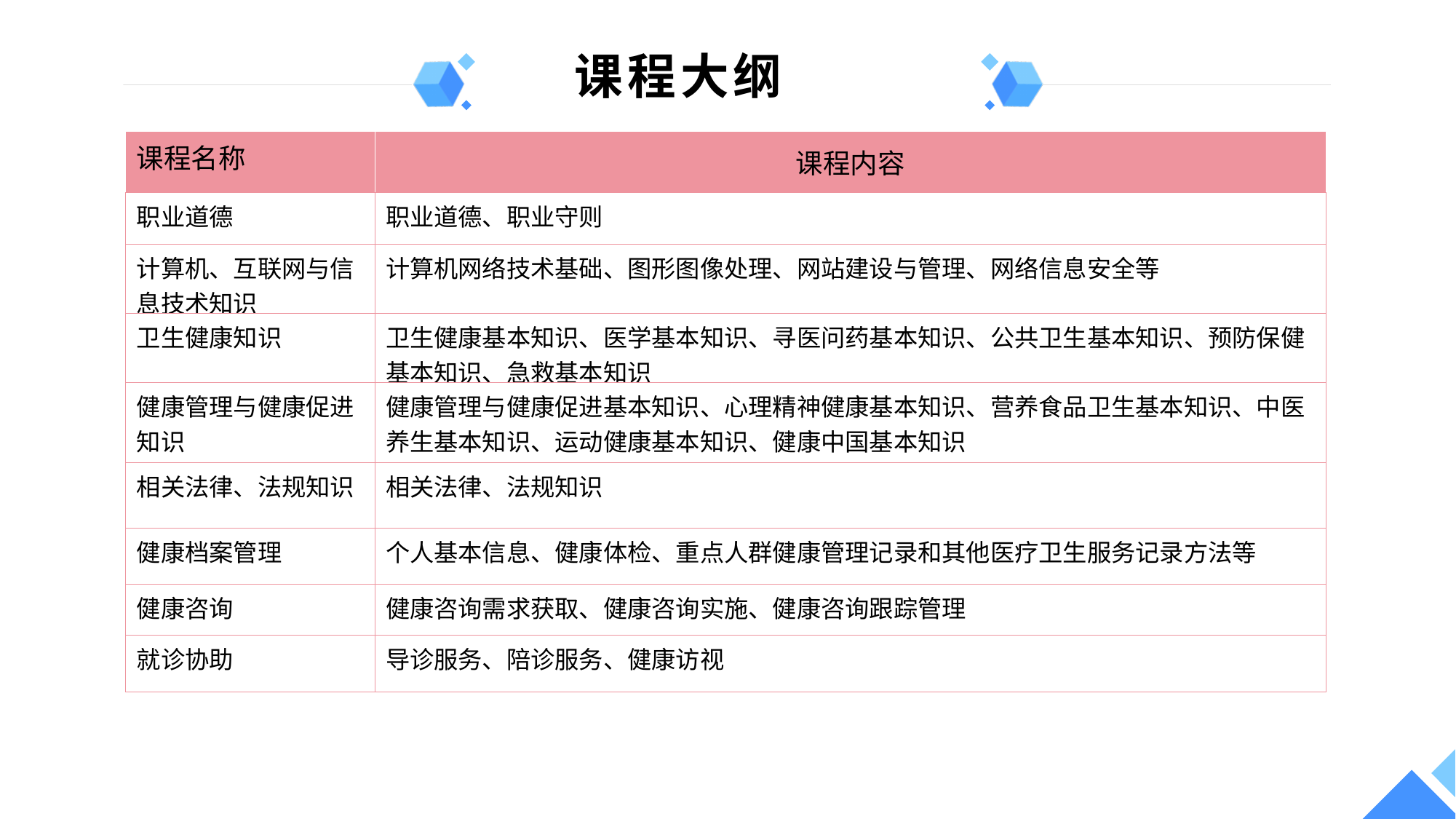

课程大纲
| 课程名称 | 课程内容 |
| --- | --- |
| 职业道德 | 职业道德、职业守则 |
| 计算机、互联网与信息技术知识 | 计算机网络技术基础、图形图像处理、网站建设与管理、网络信息安全等 |
| 卫生健康知识 | 卫生健康基本知识、医学基本知识、寻医问药基本知识、公共卫生基本知识、预防保健基本知识、急救基本知识 |
| 健康管理与健康促进知识 | 健康管理与健康促进基本知识、心理精神健康基本知识、营养食品卫生基本知识、中医养生基本知识、运动健康基本知识、健康中国基本知识 |
| 相关法律、法规知识 | 相关法律、法规知识 |
| 健康档案管理 | 个人基本信息、健康体检、重点人群健康管理记录和其他医疗卫生服务记录方法等 |
| 健康咨询 | 健康咨询需求获取、健康咨询实施、健康咨询跟踪管理 |
| 就诊协助 | 导诊服务、陪诊服务、健康访视 |